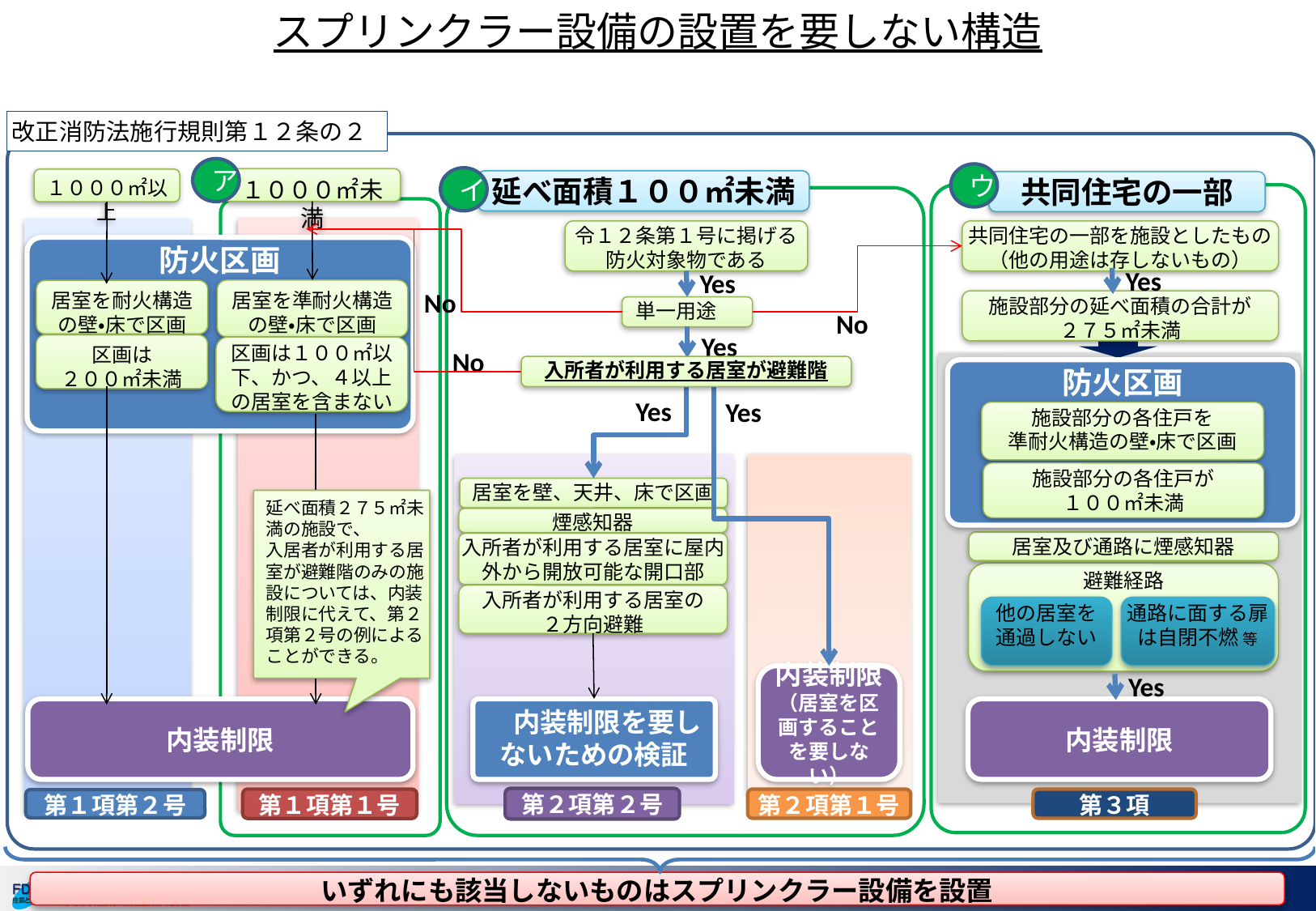

スプリンクラー設備の設置を要しない構造
改正消防法施行規則第１２条の２

ア
ウ
イ
１０００㎡未満
１０００㎡以上
延べ面積１００㎡未満
共同住宅の一部

令１２条第１号に掲げる
防火対象物である
共同住宅の一部を施設としたもの
（他の用途は存しないもの）
防火区画
Yes
Yes
居室を準耐火構造
の壁・床で区画
居室を耐火構造の壁・床で区画
No
施設部分の延べ面積の合計が
２７５㎡未満
単一用途
No
Yes

区画は
２００㎡未満
区画は１００㎡以下、かつ、４以上の居室を含まない
No

入所者が利用する居室が避難階
防火区画
Yes
Yes
施設部分の各住戸を
準耐火構造の壁・床で区画

施設部分の各住戸が
１００㎡未満
居室を壁、天井、床で区画
延べ面積２７５㎡未満の施設で、
入居者が利用する居室が避難階のみの施設については、内装制限に代えて、第２項第２号の例によることができる。
煙感知器
居室及び通路に煙感知器
入所者が利用する居室に屋内外から開放可能な開口部
避難経路

入所者が利用する居室の
２方向避難
他の居室を
通過しない

通路に面する扉は自閉不燃 等

Yes
内装制限
（居室を区画することを要しない）
内装制限
　内装制限を要しないための検証
内装制限
第２項第２号
第１項第１号
第２項第１号
第３項
第１項第２号
いずれにも該当しないものはスプリンクラー設備を設置